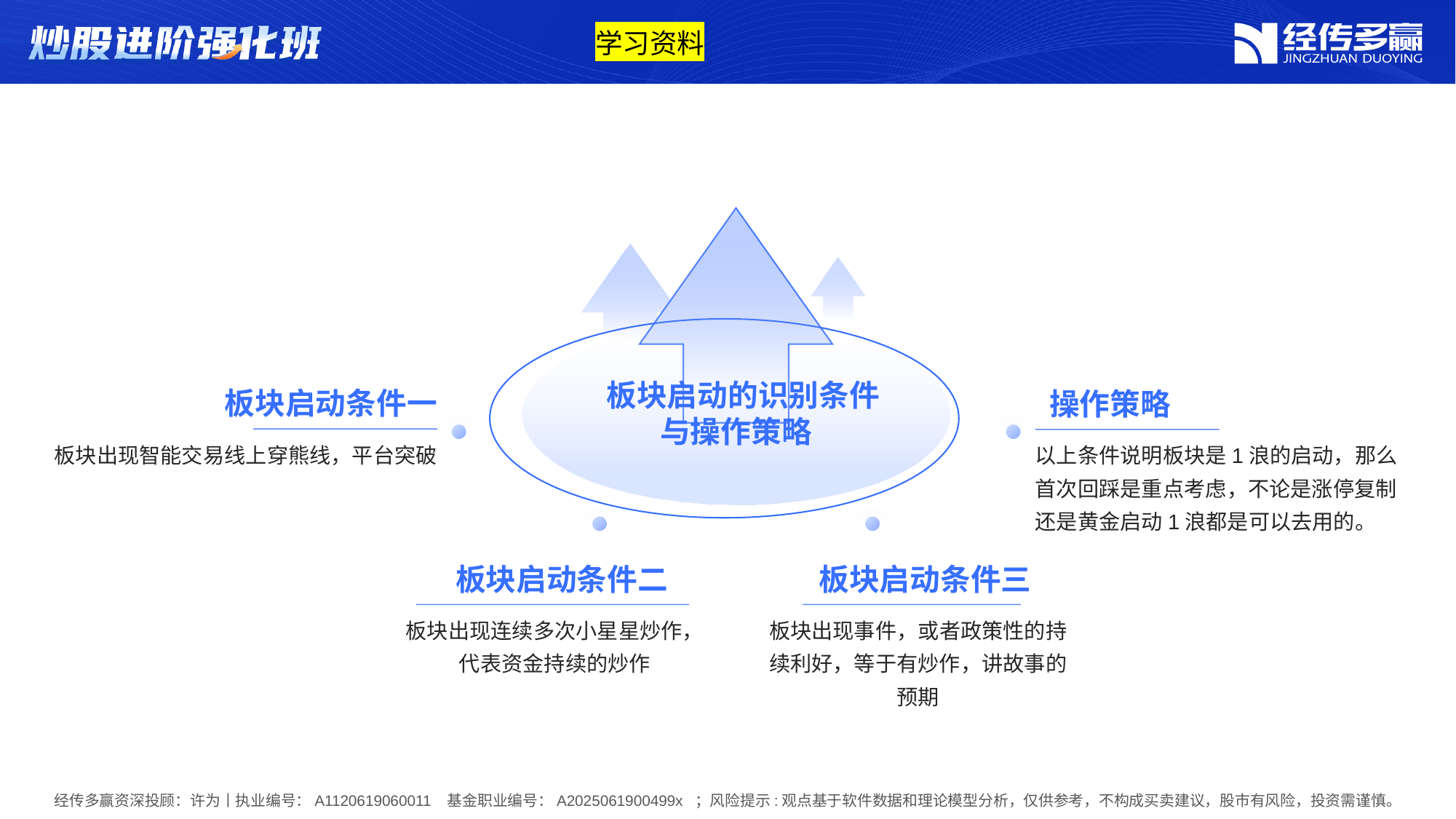

学习资料

 板块启动的识别条件与操作策略
 板块启动条件一
 操作策略

板块出现智能交易线上穿熊线，平台突破
以上条件说明板块是1浪的启动，那么首次回踩是重点考虑，不论是涨停复制还是黄金启动1浪都是可以去用的。

 板块启动条件二
 板块启动条件三
板块出现连续多次小星星炒作，
代表资金持续的炒作
板块出现事件，或者政策性的持续利好，等于有炒作，讲故事的预期